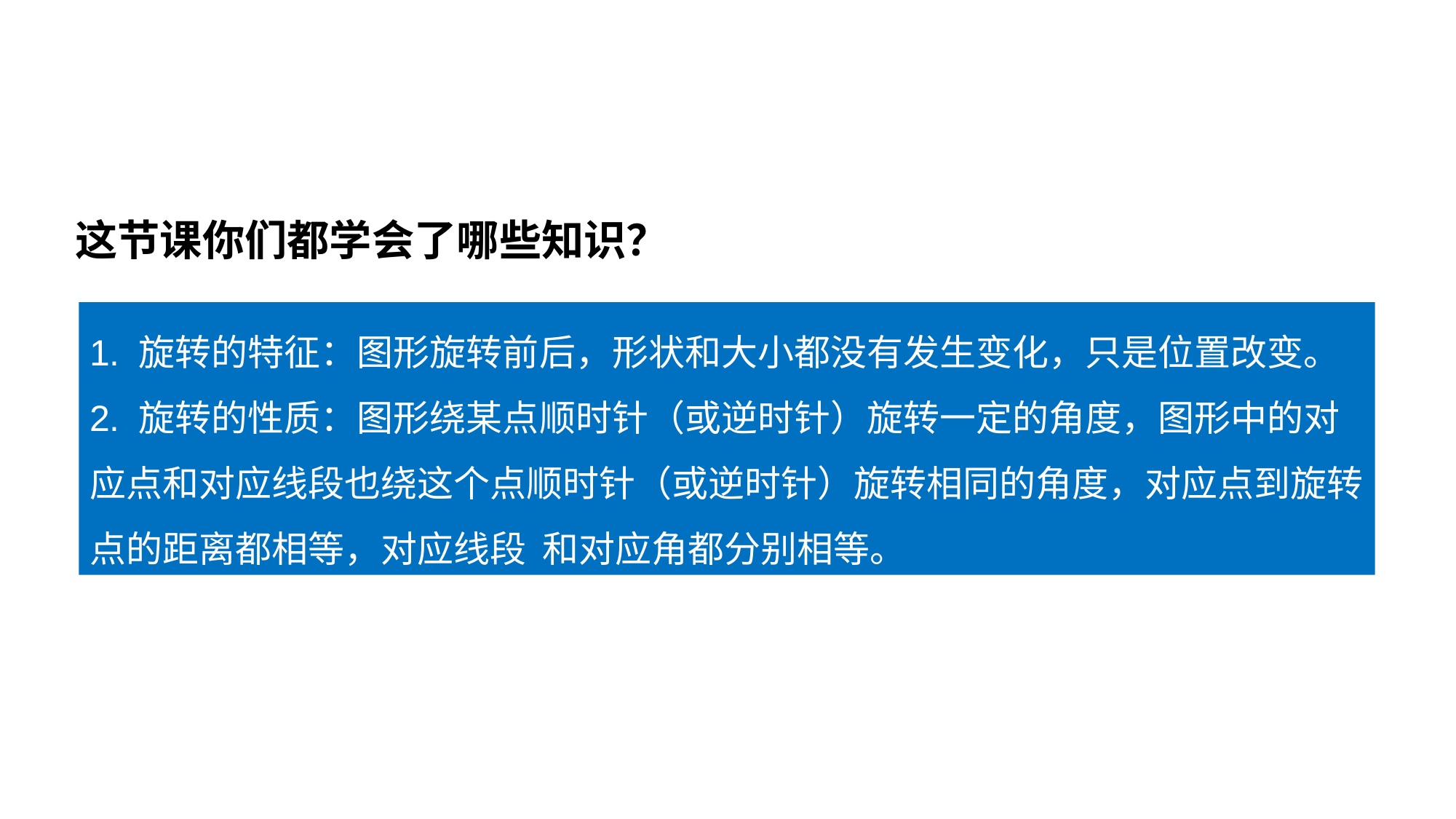

这节课你们都学会了哪些知识？
1. 旋转的特征：图形旋转前后，形状和大小都没有发生变化，只是位置改变。
2. 旋转的性质：图形绕某点顺时针（或逆时针）旋转一定的角度，图形中的对应点和对应线段也绕这个点顺时针（或逆时针）旋转相同的角度，对应点到旋转点的距离都相等，对应线段  和对应角都分别相等。